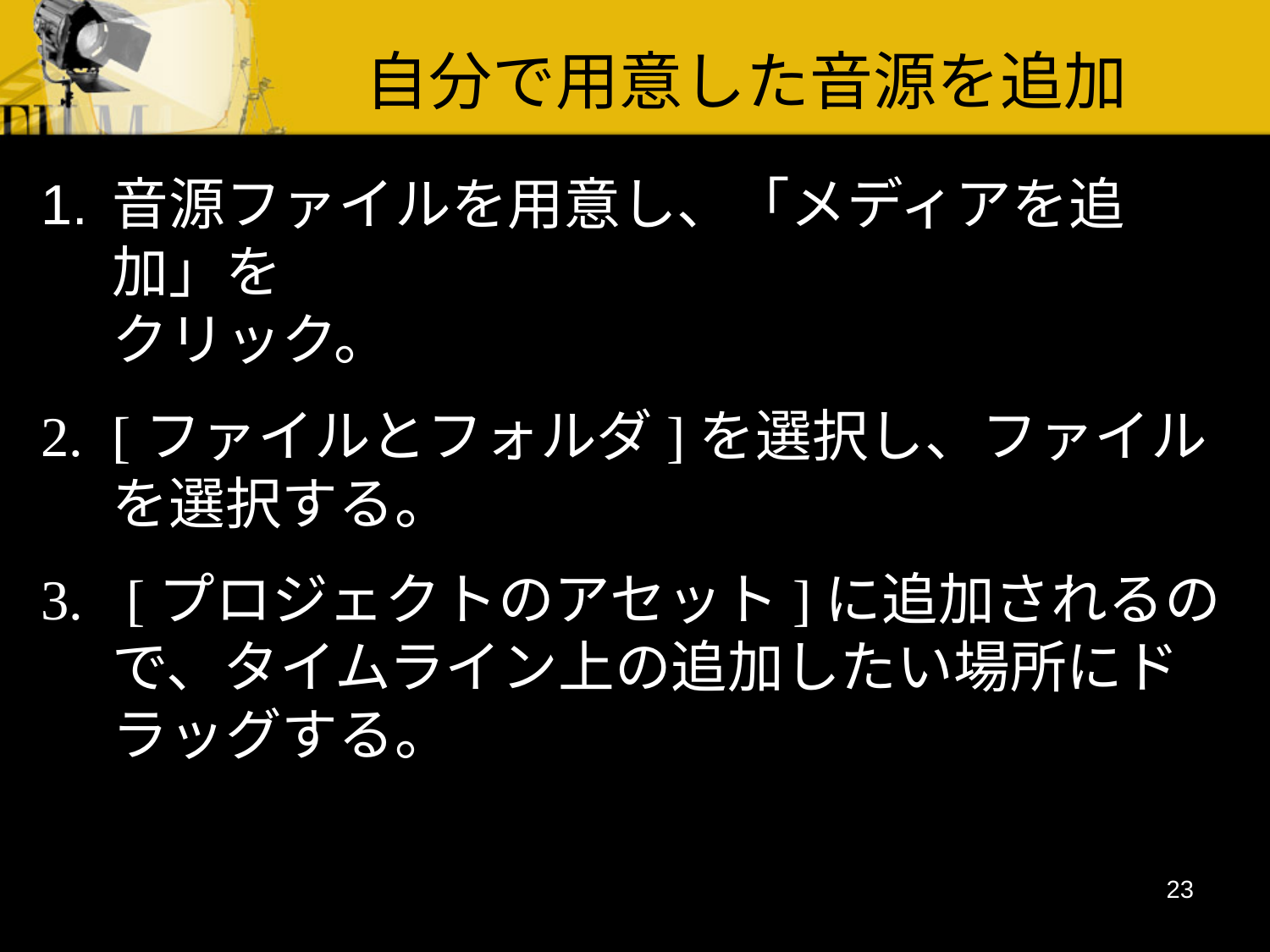

自分で用意した音源を追加
音源ファイルを用意し、「メディアを追加」を
クリック。
[ファイルとフォルダ]を選択し、ファイルを選択する。
 [プロジェクトのアセット]に追加されるので、タイムライン上の追加したい場所にドラッグする。
23